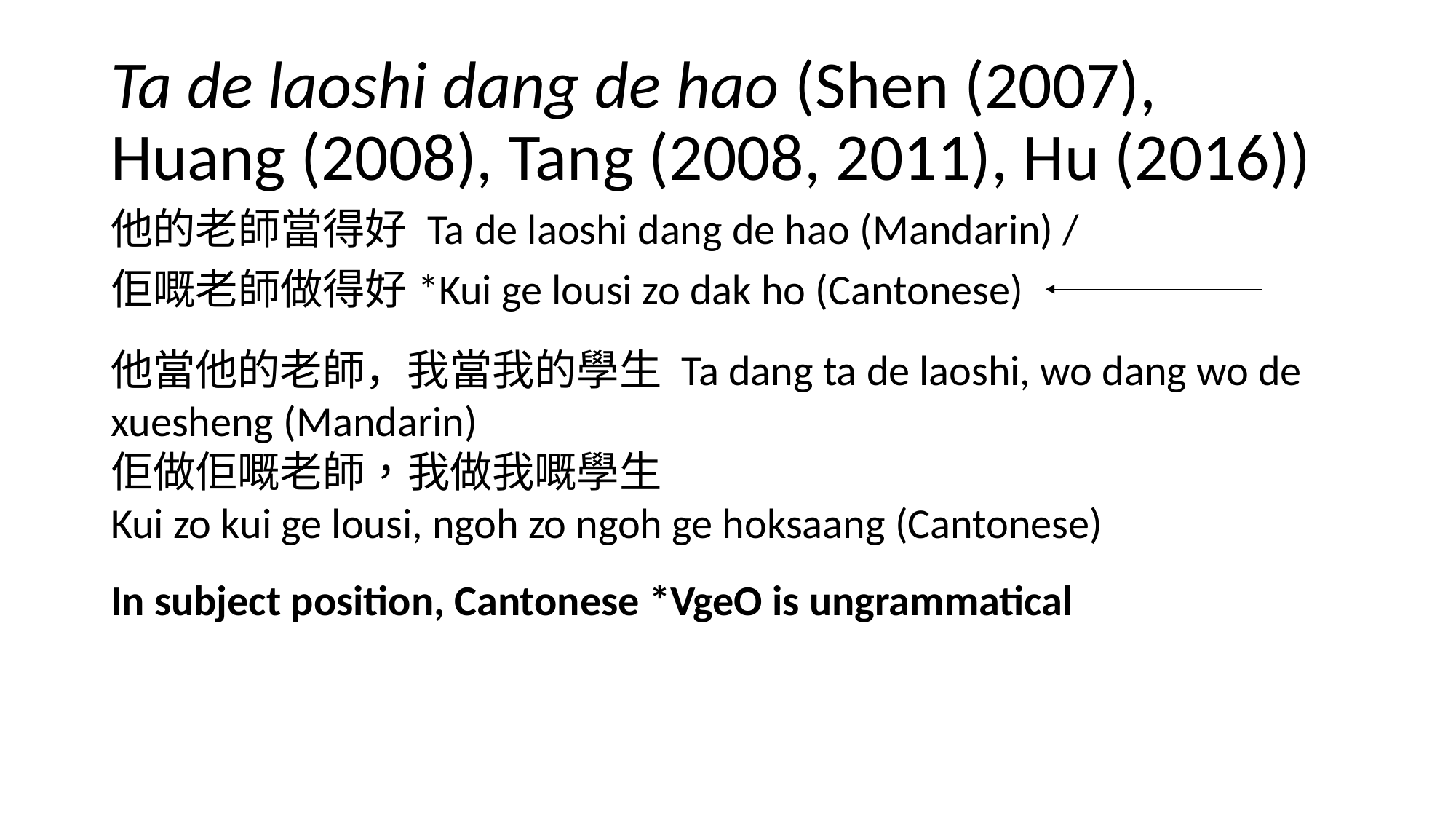

# Ta de laoshi dang de hao (Shen (2007), Huang (2008), Tang (2008, 2011), Hu (2016))
他的老師當得好 Ta de laoshi dang de hao (Mandarin) /
佢嘅老師做得好*Kui ge lousi zo dak ho (Cantonese)
他當他的老師，我當我的學生 Ta dang ta de laoshi, wo dang wo de xuesheng (Mandarin)
佢做佢嘅老師，我做我嘅學生
Kui zo kui ge lousi, ngoh zo ngoh ge hoksaang (Cantonese)
In subject position, Cantonese *VgeO is ungrammatical